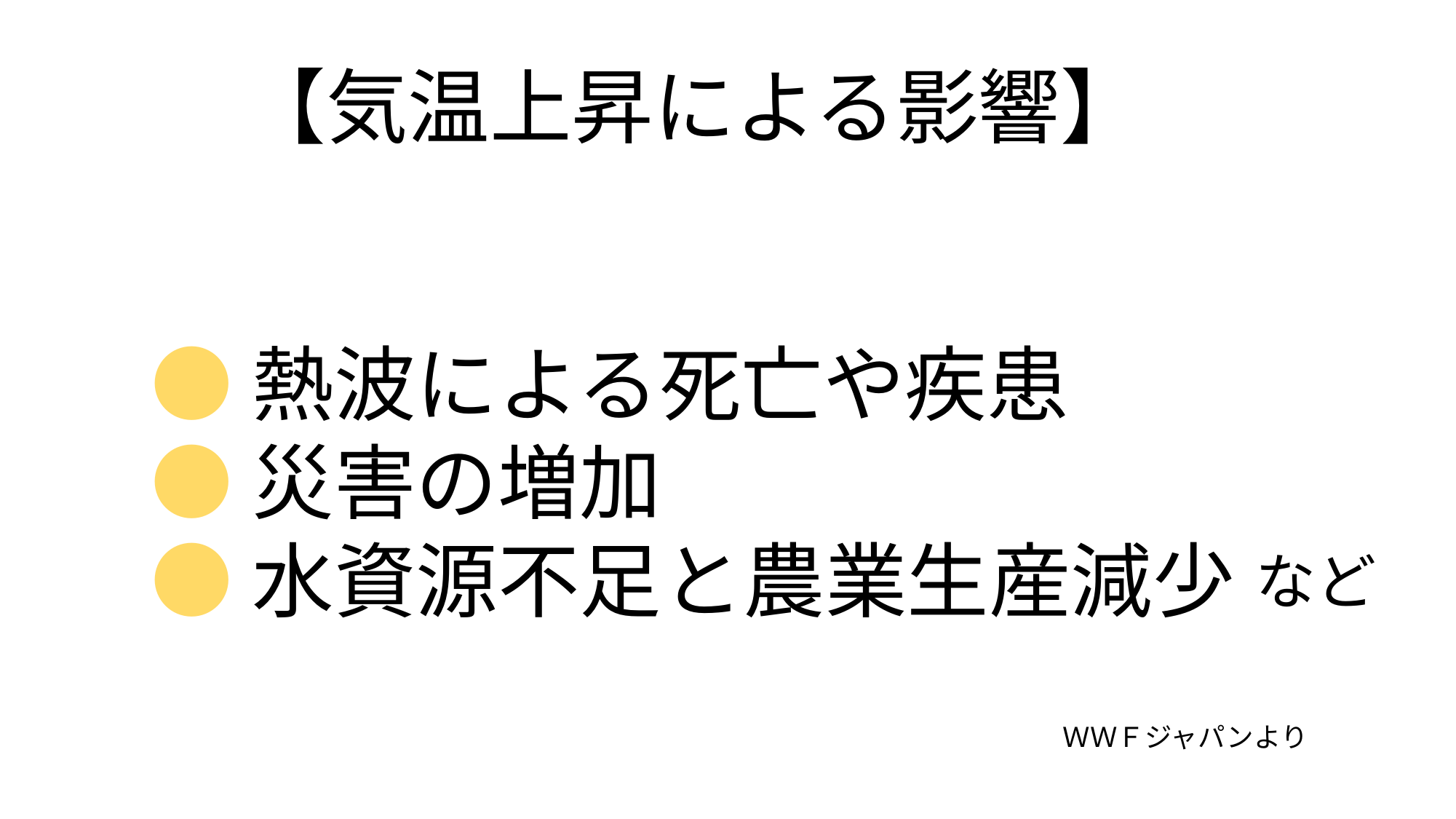

【気温上昇による影響】
●熱波による死亡や疾患
●災害の増加
●水資源不足と農業生産減少
など
ＷＷＦジャパンより